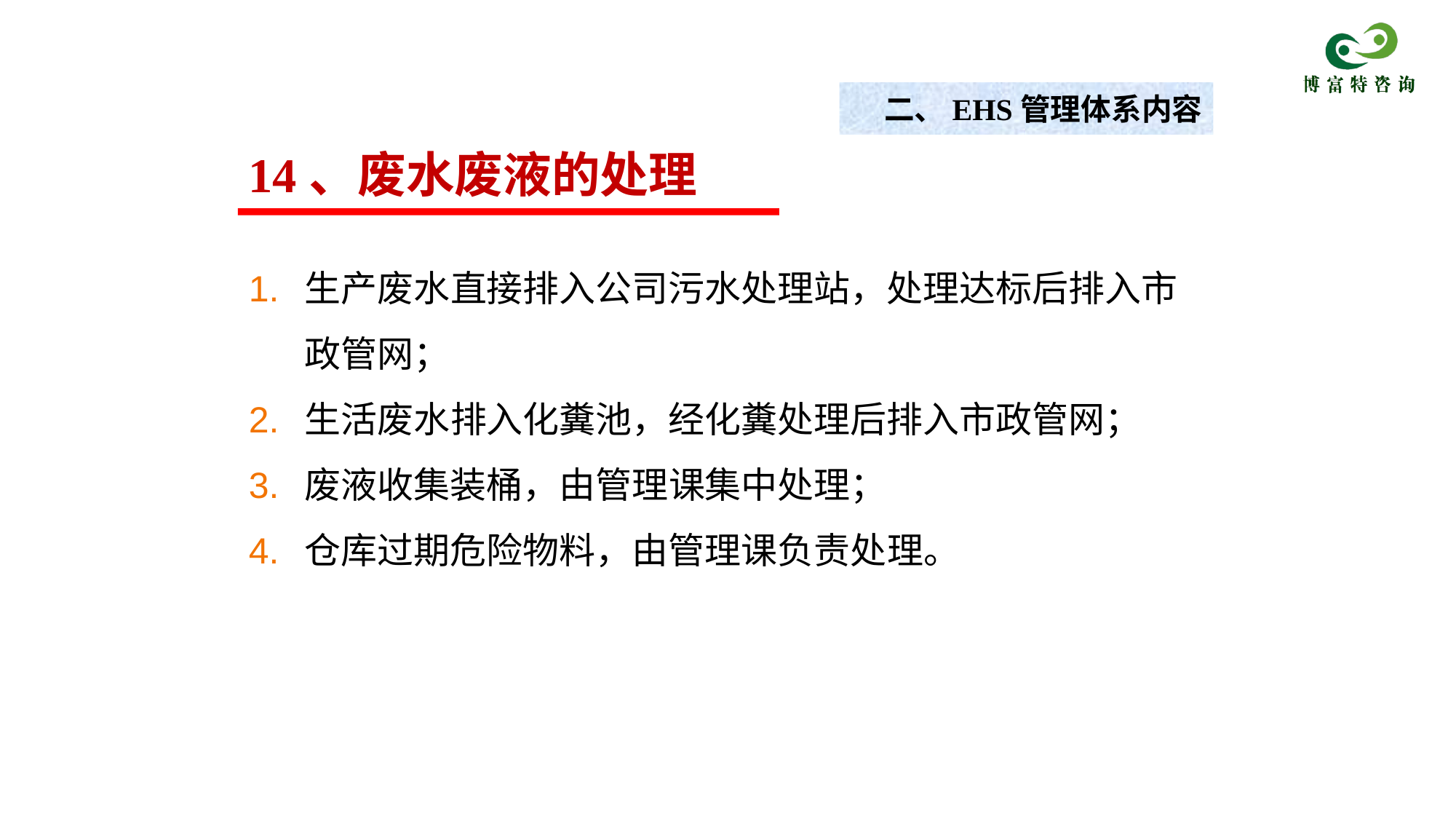

二、EHS管理体系内容
14、废水废液的处理

生产废水直接排入公司污水处理站，处理达标后排入市政管网；
生活废水排入化糞池，经化糞处理后排入市政管网；
废液收集装桶，由管理课集中处理；
仓库过期危险物料，由管理课负责处理。